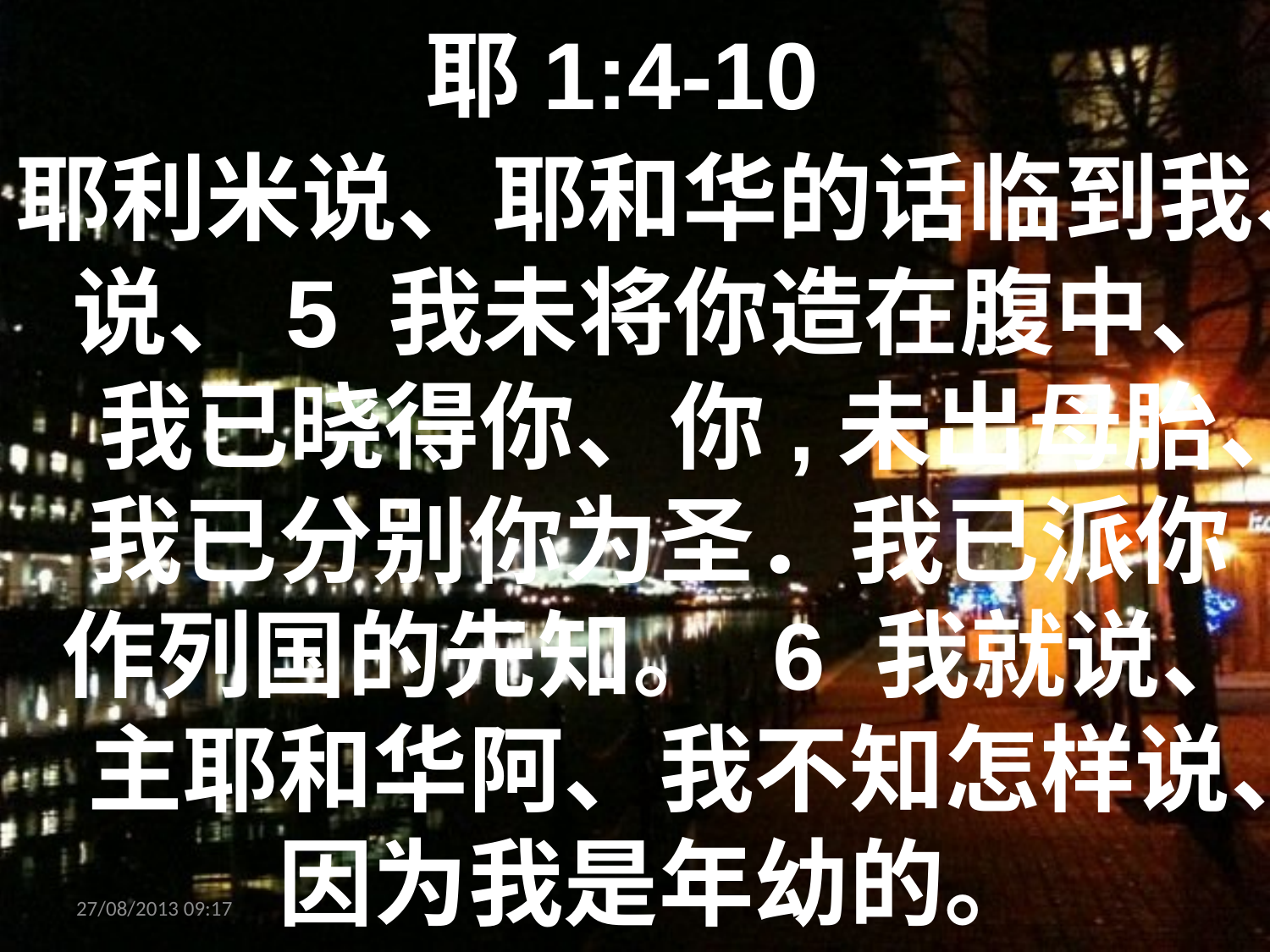

耶1:4-10
耶利米说、耶和华的话临到我、说、5 我未将你造在腹中、我已晓得你、你,未出母胎、我已分别你为圣．我已派你作列国的先知。 6 我就说、主耶和华阿、我不知怎样说、因为我是年幼的。
27/08/2013 09:17